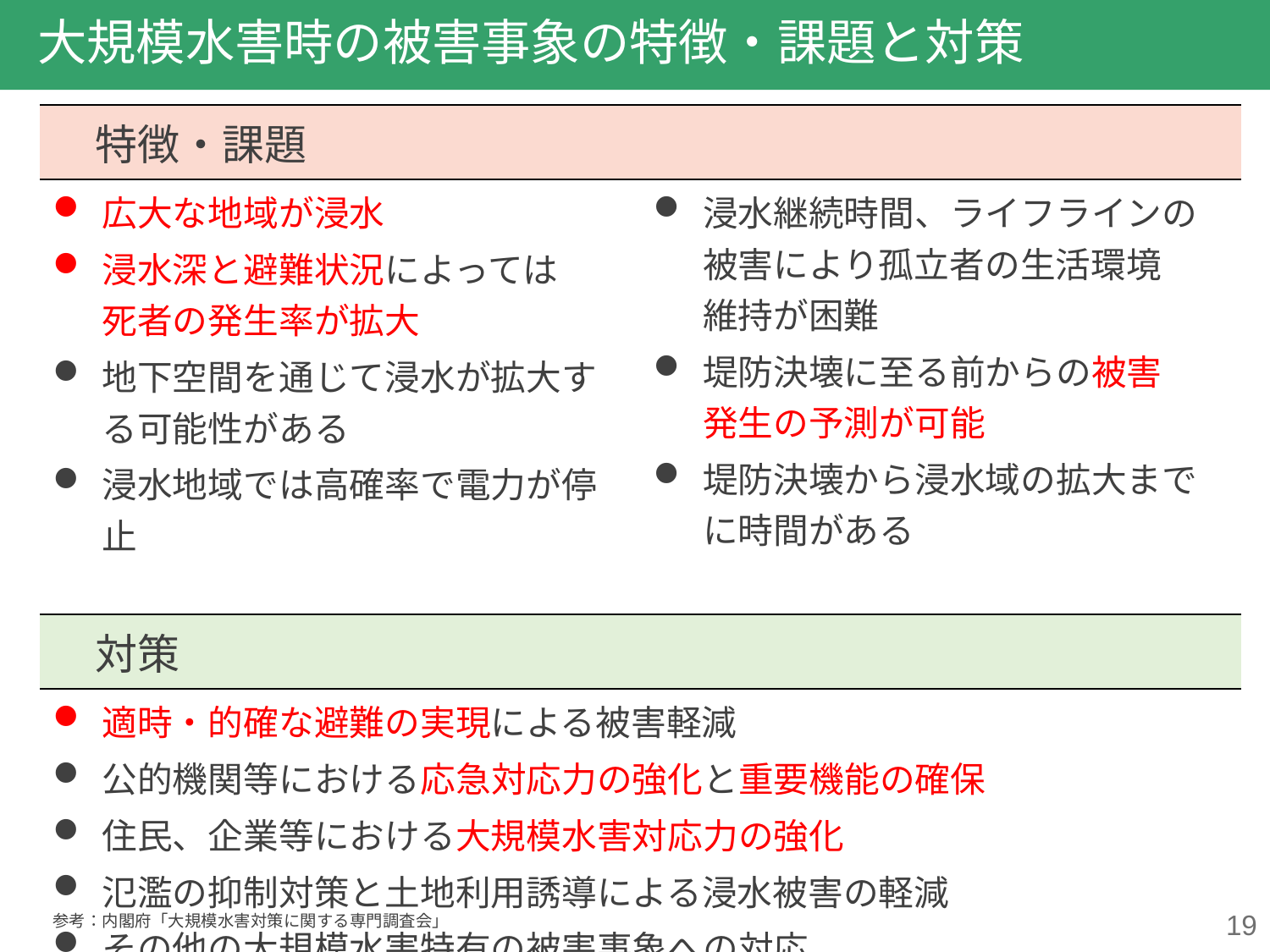

# 大規模水害時の被害事象の特徴・課題と対策
| 特徴・課題 |  |
| --- | --- |
| 広大な地域が浸水 浸水深と避難状況によっては 死者の発生率が拡大 地下空間を通じて浸水が拡大する可能性がある 浸水地域では高確率で電力が停止 | 浸水継続時間、ライフラインの 被害により孤立者の生活環境 維持が困難 堤防決壊に至る前からの被害 発生の予測が可能 堤防決壊から浸水域の拡大までに時間がある |
| 対策 |  |
| 適時・的確な避難の実現による被害軽減 公的機関等における応急対応力の強化と重要機能の確保 住民、企業等における大規模水害対応力の強化 氾濫の抑制対策と土地利用誘導による浸水被害の軽減 その他の大規模水害特有の被害事象への対応 |  |
19
参考：内閣府「大規模水害対策に関する専門調査会」